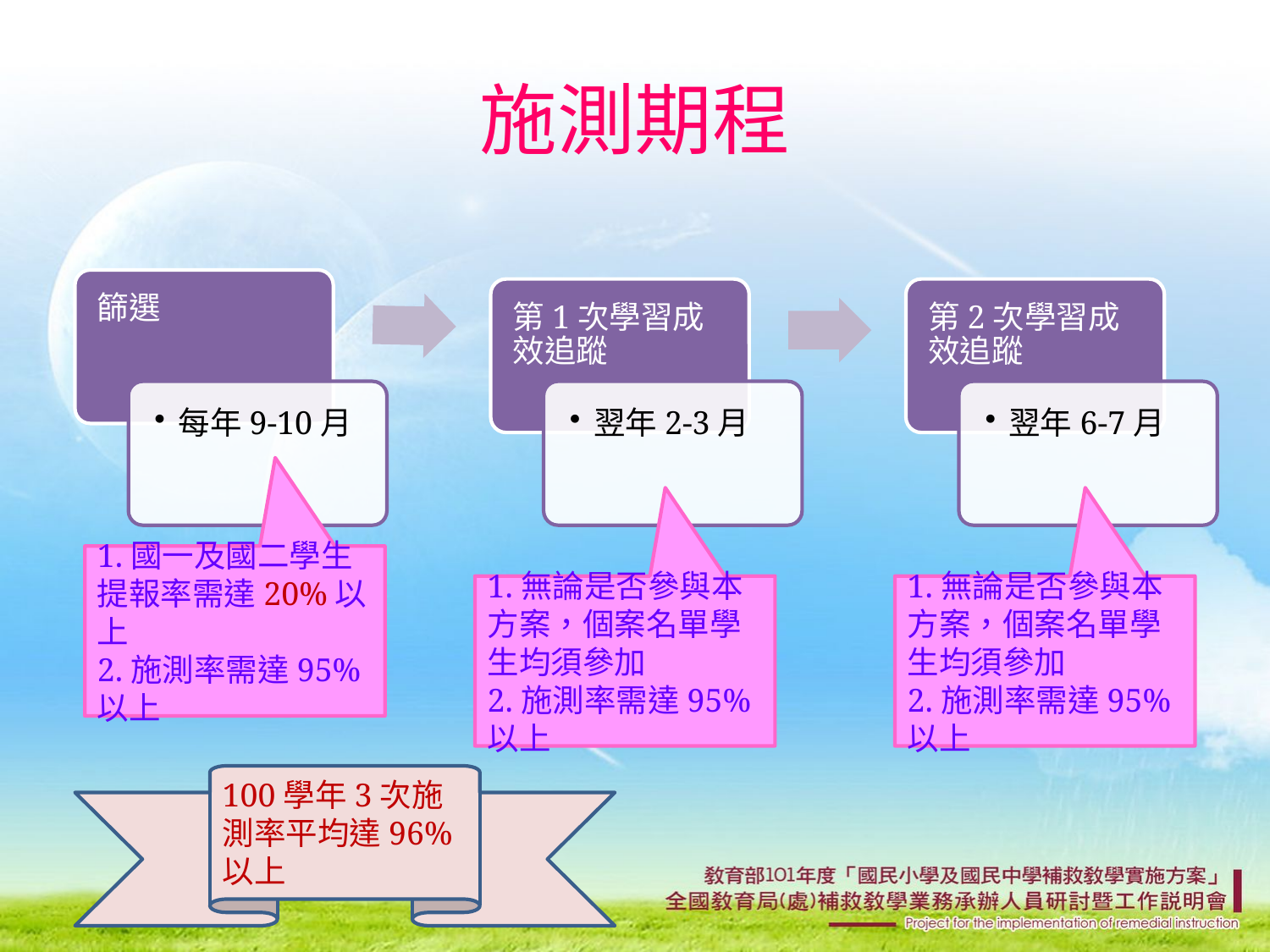

篩選
每年9-10月

第1次學習成效追蹤
翌年2-3月

第2次學習成效追蹤
翌年6-7月
# 施測期程
1.國一及國二學生提報率需達20%以上
2.施測率需達95%以上
1.無論是否參與本方案，個案名單學生均須參加
2.施測率需達95%以上
1.無論是否參與本方案，個案名單學生均須參加
2.施測率需達95%以上
100學年3次施測率平均達96%以上